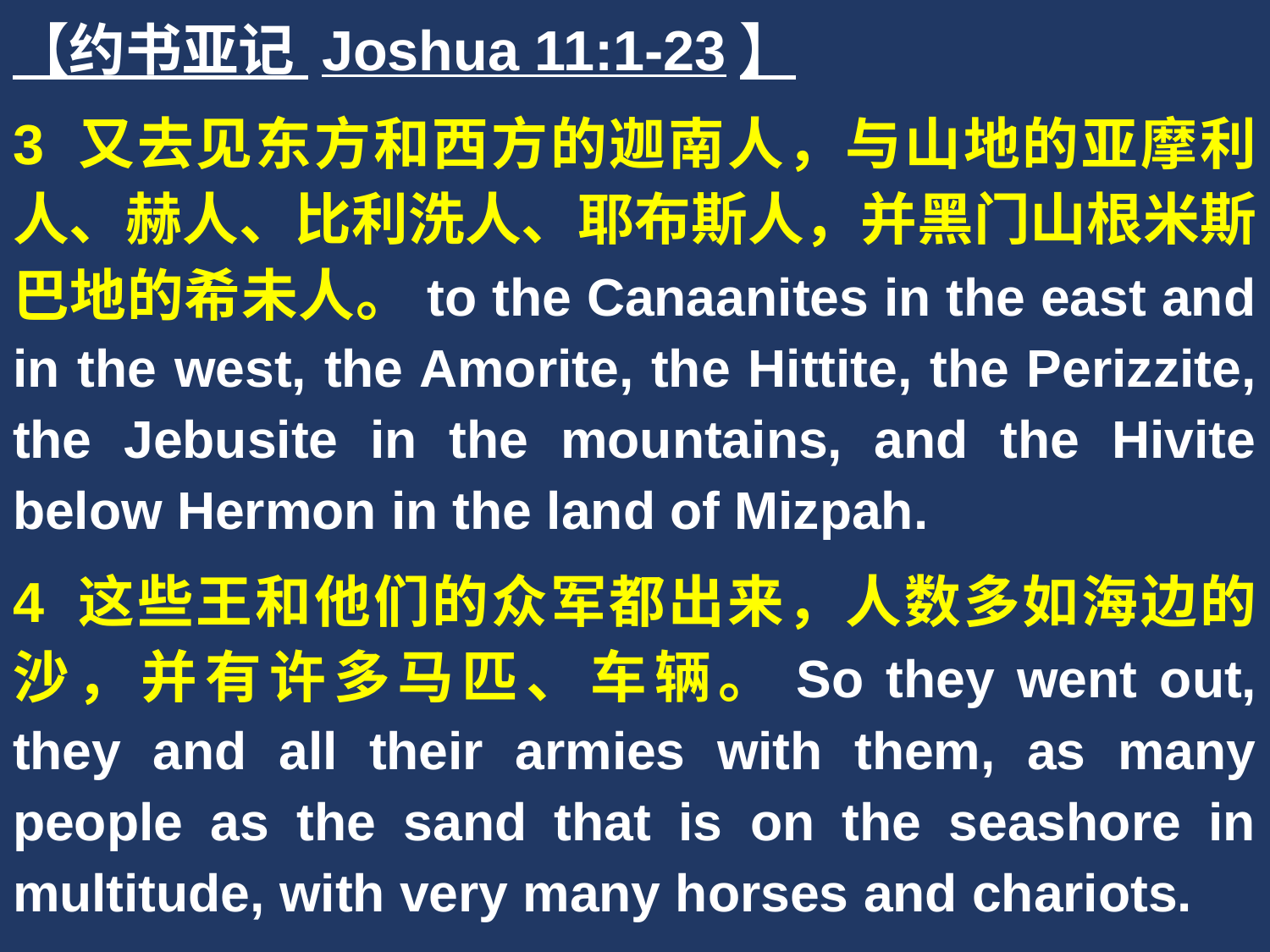

【约书亚记 Joshua 11:1-23】
3 又去见东方和西方的迦南人，与山地的亚摩利人、赫人、比利洗人、耶布斯人，并黑门山根米斯巴地的希未人。to the Canaanites in the east and in the west, the Amorite, the Hittite, the Perizzite, the Jebusite in the mountains, and the Hivite below Hermon in the land of Mizpah.
4 这些王和他们的众军都出来，人数多如海边的沙，并有许多马匹、车辆。So they went out, they and all their armies with them, as many people as the sand that is on the seashore in multitude, with very many horses and chariots.